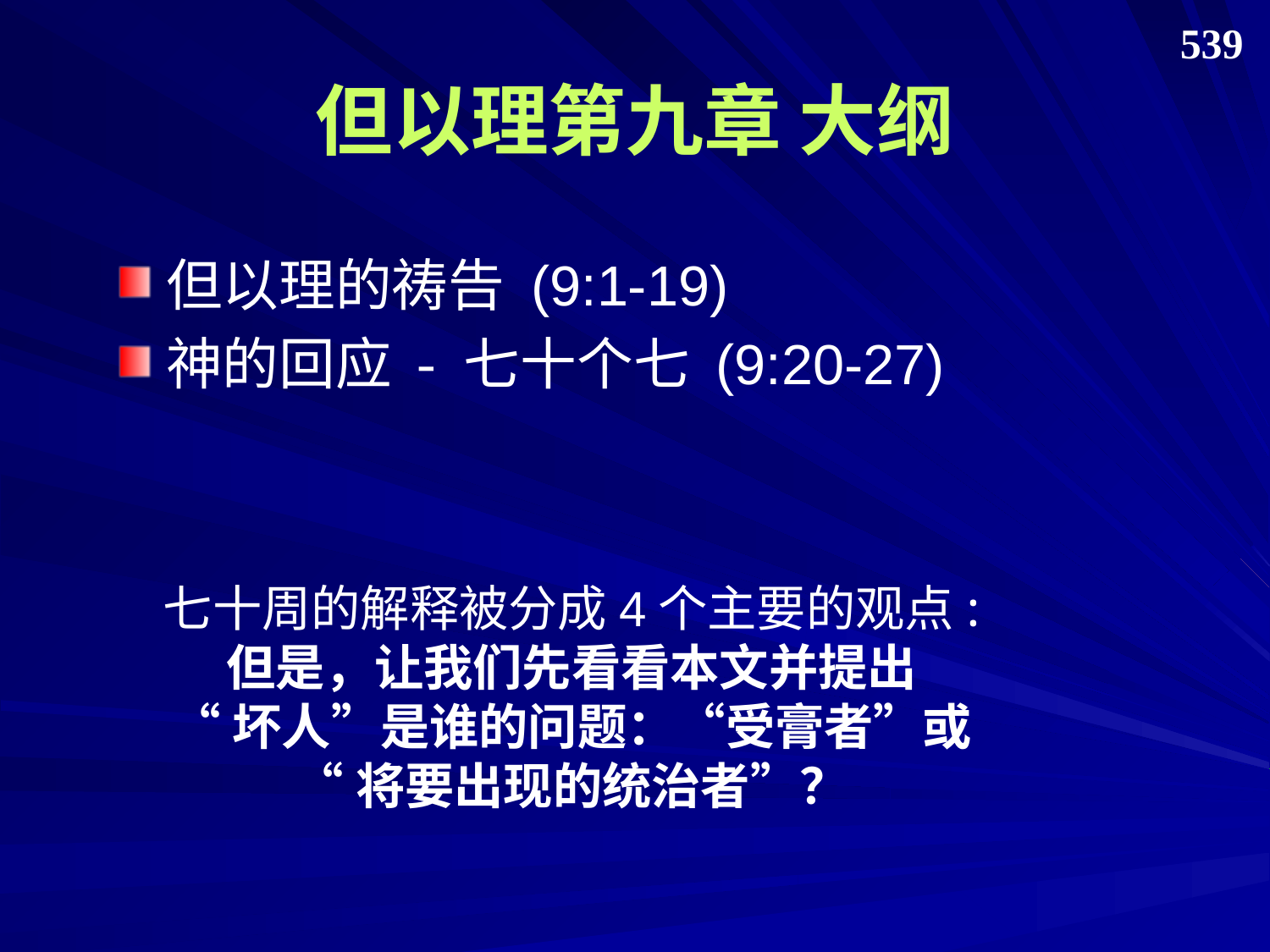

539
# 但以理第九章 大纲
但以理的祷告 (9:1-19)
神的回应 - 七十个七 (9:20-27)
七十周的解释被分成4个主要的观点:
But let's first see the text itself and ask
who the "bad guys" are: "the Anointed One" or
the "ruler who will arise"?

七十周的解释被分成4个主要的观点:
但是，让我们先看看本文并提出
“坏人”是谁的问题：“受膏者”或
“将要出现的统治者”？